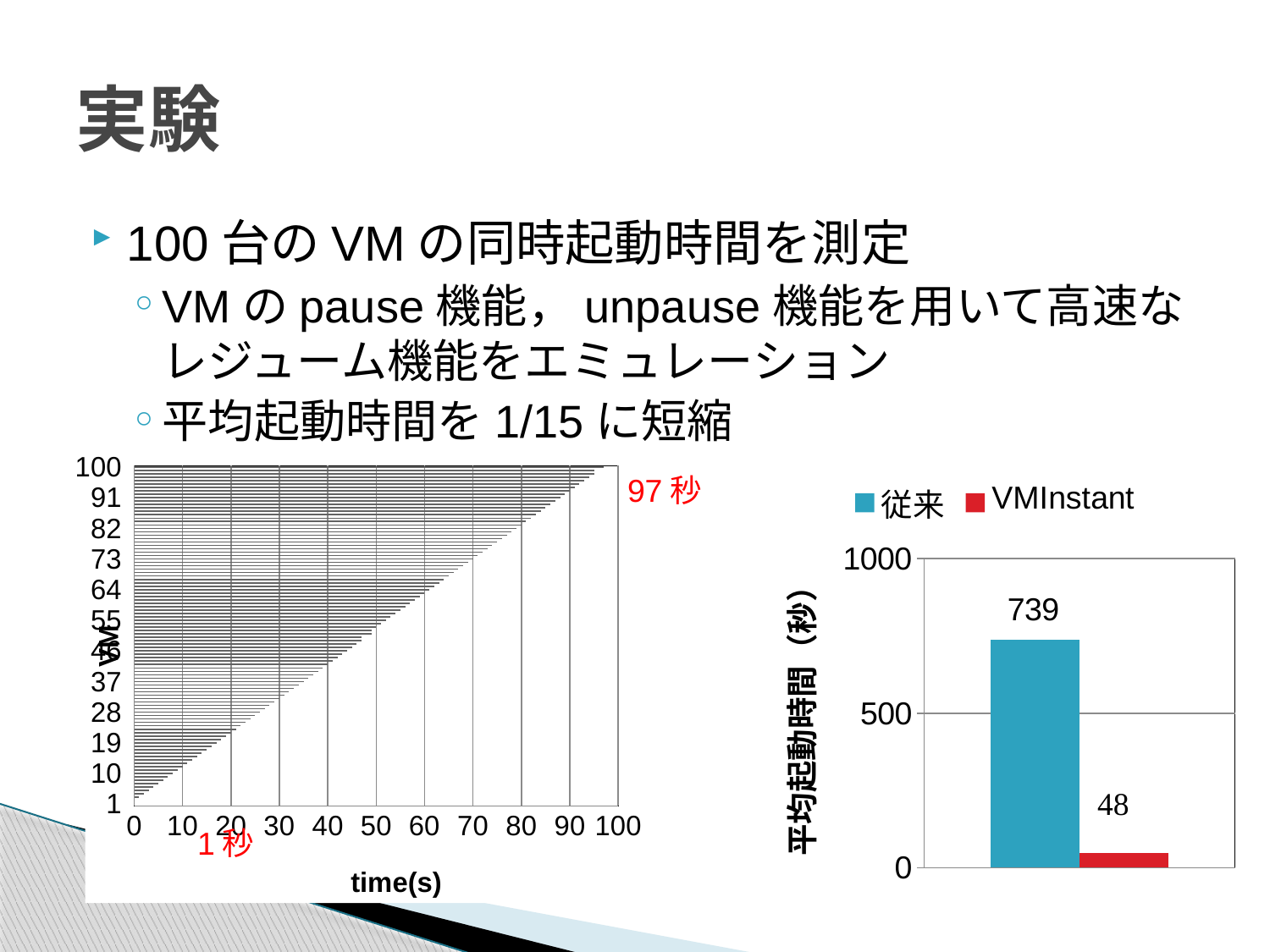

# 実験
100台のVMの同時起動時間を測定
VMのpause機能，unpause機能を用いて高速なレジューム機能をエミュレーション
平均起動時間を1/15に短縮

### Chart

| Category |  |
|---|---|
| 1 | 0.0 |
| 2 | 0.0 |
| 3 | 1.0 |
| 4 | 2.0 |
| 5 | 3.0 |
| 6 | 4.0 |
| 7 | 5.0 |
| 8 | 6.0 |
| 9 | 7.0 |
| 10 | 8.0 |
| 11 | 9.0 |
| 12 | 10.0 |
| 13 | 11.0 |
| 14 | 12.0 |
| 15 | 13.000000000000002 |
| 16 | 14.0 |
| 17 | 15.0 |
| 18 | 16.0 |
| 19 | 17.0 |
| 20 | 18.0 |
| 21 | 19.0 |
| 22 | 20.0 |
| 23 | 20.999999999999996 |
| 24 | 22.0 |
| 25 | 23.000000000000004 |
| 26 | 24.0 |
| 27 | 25.0 |
| 28 | 26.000000000000004 |
| 29 | 27.0 |
| 30 | 28.0 |
| 31 | 29.000000000000004 |
| 32 | 30.0 |
| 33 | 31.000000000000004 |
| 34 | 32.0 |
| 35 | 33.0 |
| 36 | 34.0 |
| 37 | 35.0 |
| 38 | 36.0 |
| 39 | 37.0 |
| 40 | 38.0 |
| 41 | 39.0 |
| 42 | 40.0 |
| 43 | 41.0 |
| 44 | 41.99999999999999 |
| 45 | 43.0 |
| 46 | 44.0 |
| 47 | 45.0 |
| 48 | 46.00000000000001 |
| 49 | 47.0 |
| 50 | 47.0 |
| 51 | 48.99999999999999 |
| 52 | 48.99999999999999 |
| 53 | 50.0 |
| 54 | 51.0 |
| 55 | 52.00000000000001 |
| 56 | 53.0 |
| 57 | 54.0 |
| 58 | 54.99999999999999 |
| 59 | 56.0 |
| 60 | 57.0 |
| 61 | 58.00000000000001 |
| 62 | 59.0 |
| 63 | 60.0 |
| 64 | 60.99999999999999 |
| 65 | 62.00000000000001 |
| 66 | 63.00000000000001 |
| 67 | 64.0 |
| 68 | 65.0 |
| 69 | 66.0 |
| 70 | 67.0 |
| 71 | 68.0 |
| 72 | 69.0 |
| 73 | 70.0 |
| 74 | 71.0 |
| 75 | 72.0 |
| 76 | 73.00000000000001 |
| 77 | 74.0 |
| 78 | 75.0 |
| 79 | 76.0 |
| 80 | 77.0 |
| 81 | 78.0 |
| 82 | 79.0 |
| 83 | 80.0 |
| 84 | 81.0 |
| 85 | 82.0 |
| 86 | 83.0 |
| 87 | 83.99999999999999 |
| 88 | 85.00000000000001 |
| 89 | 86.0 |
| 90 | 87.0 |
| 91 | 88.0 |
| 92 | 89.0 |
| 93 | 90.0 |
| 94 | 91.0 |
| 95 | 92.0 |
| 96 | 93.00000000000001 |
| 97 | 94.0 |
| 98 | 95.0 |
| 99 | 95.0 |
| 100 | 97.0 |
97秒

### Chart

| Category | 従来 | VMInstant |
|---|---|---|
| 分類 1 | 739.0 | 48.0 |
1秒